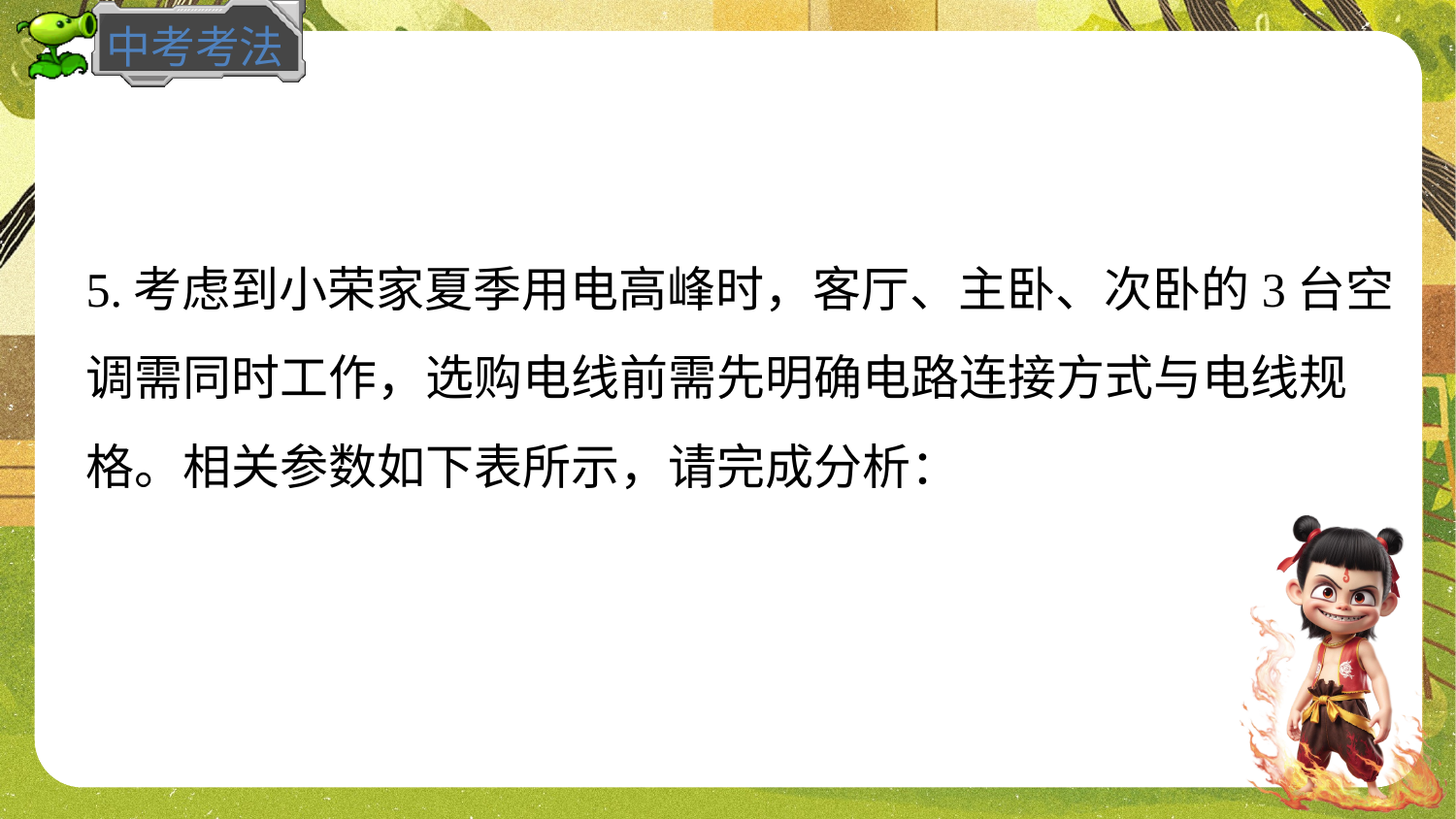

5.考虑到小荣家夏季用电高峰时，客厅、主卧、次卧的3台空
调需同时工作，选购电线前需先明确电路连接方式与电线规
格。相关参数如下表所示，请完成分析：
#1.1